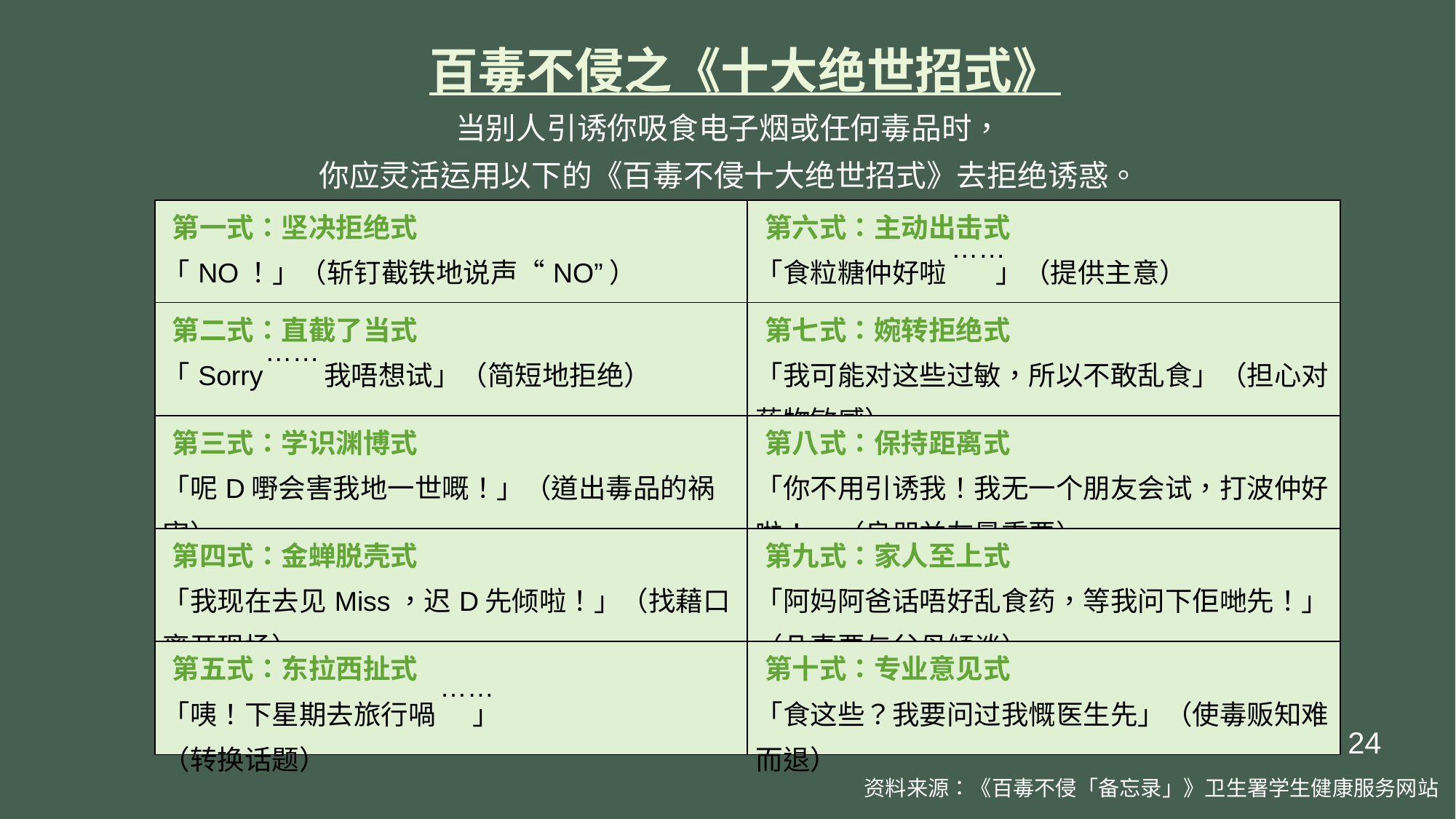

百毒不侵之《十大绝世招式》
当别人引诱你吸食电子烟或任何毒品时，
你应灵活运用以下的《百毒不侵十大绝世招式》去拒绝诱惑。
| 第一式：坚决拒绝式 「NO！」（斩钉截铁地说声“NO”） | 第六式：主动出击式 「食粒糖仲好啦 」（提供主意） |
| --- | --- |
| 第二式：直截了当式 「Sorry 我唔想试」（简短地拒绝） | 第七式：婉转拒绝式 「我可能对这些过敏，所以不敢乱食」（担心对药物敏感） |
| 第三式：学识渊博式 「呢D嘢会害我地一世嘅！」（道出毒品的祸害） | 第八式：保持距离式 「你不用引诱我！我无一个朋友会试，打波仲好啦！」（良朋益友最重要） |
| 第四式：金蝉脱壳式 「我现在去见Miss，迟D先倾啦！」（找藉口离开现场） | 第九式：家人至上式 「阿妈阿爸话唔好乱食药，等我问下佢哋先！」（凡事要与父母倾谈） |
| 第五式：东拉西扯式 「咦！下星期去旅行喎 」 （转换话题） | 第十式：专业意见式 「食这些？我要问过我慨医生先」（使毒贩知难而退） |
……
……
……
24
资料来源：《百毒不侵「备忘录」》卫生署学生健康服务网站